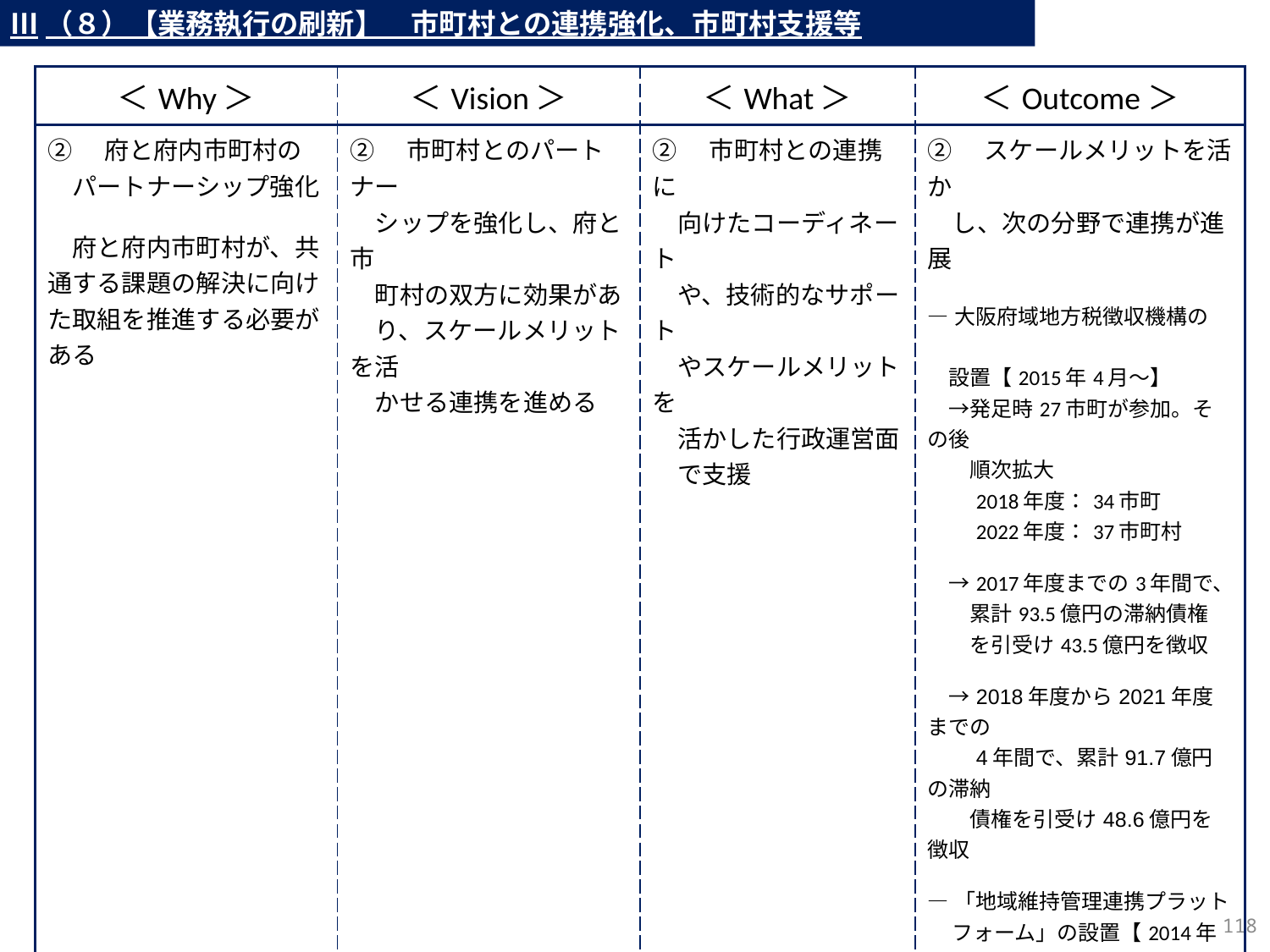

Ⅲ（８）【業務執行の刷新】　市町村との連携強化、市町村支援等
| ＜Why＞ | ＜Vision＞ | ＜What＞ | ＜Outcome＞ |
| --- | --- | --- | --- |
| ②　府と府内市町村の 　パートナーシップ強化 　府と府内市町村が、共通する課題の解決に向けた取組を推進する必要がある | ②　市町村とのパートナー 　シップを強化し、府と市 　町村の双方に効果があ 　り、スケールメリットを活 　かせる連携を進める | ②　市町村との連携に　 　向けたコーディネート 　や、技術的なサポート 　やスケールメリットを 　活かした行政運営面 　で支援 | ②　スケールメリットを活か 　し、次の分野で連携が進展 ―大阪府域地方税徴収機構の　　 　設置【2015年4月～】 　→発足時27市町が参加。その後　 　　順次拡大 　　2018年度：34市町 　　2022年度：37市町村 　→2017年度までの3年間で、 　　累計93.5億円の滞納債権 　　を引受け43.5億円を徴収 　→2018年度から2021年度までの 　　4年間で、累計91.7億円の滞納 　　債権を引受け48.6億円を徴収 ―「地域維持管理連携プラット フォーム」の設置【2014年11月 　～】 　→延べ33市町村の橋梁点検 　 　業務の一括発注など実施 |
118